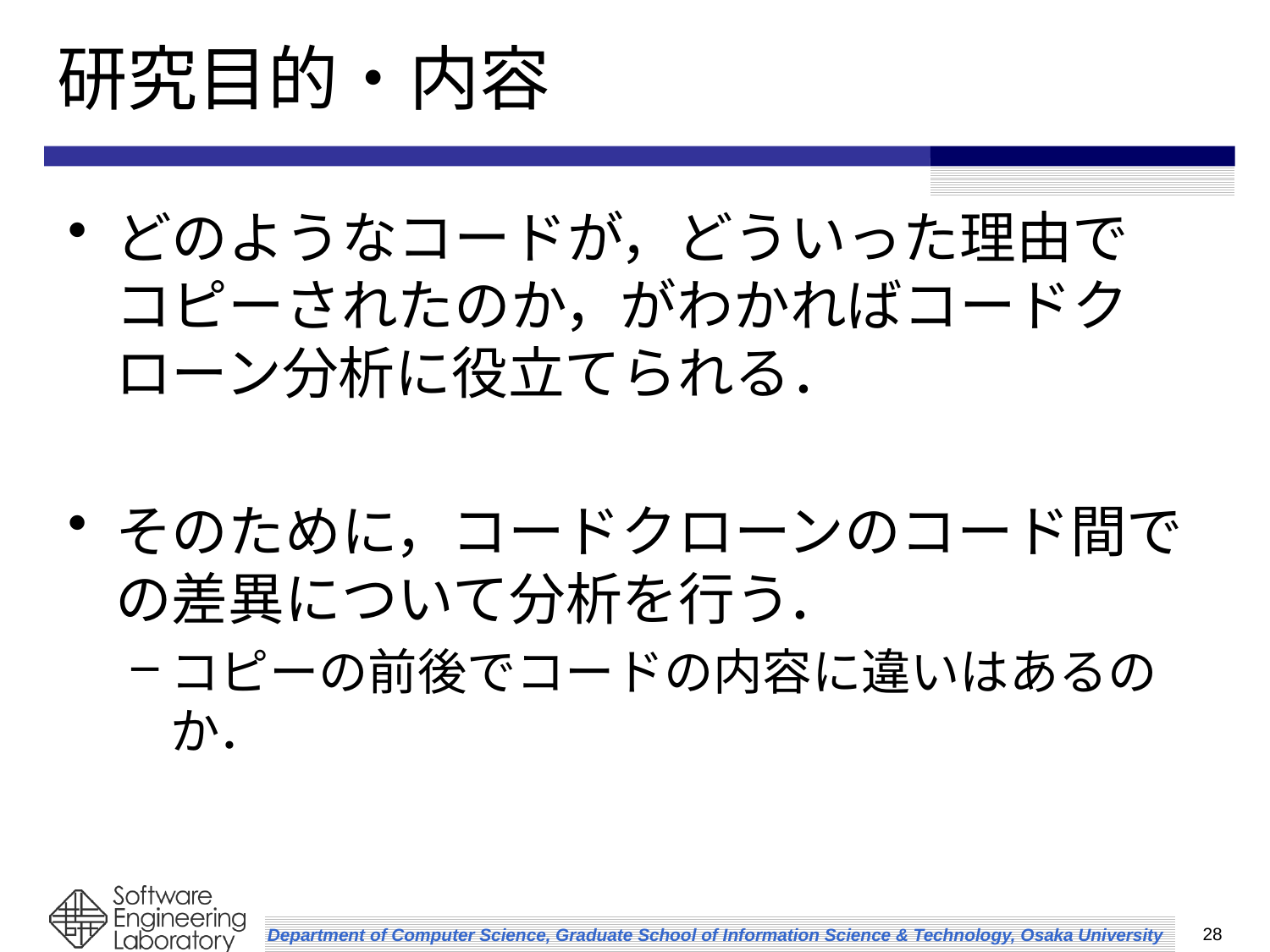

# 研究目的・内容
どのようなコードが，どういった理由でコピーされたのか，がわかればコードクローン分析に役立てられる．

そのために，コードクローンのコード間での差異について分析を行う．
コピーの前後でコードの内容に違いはあるのか．
28